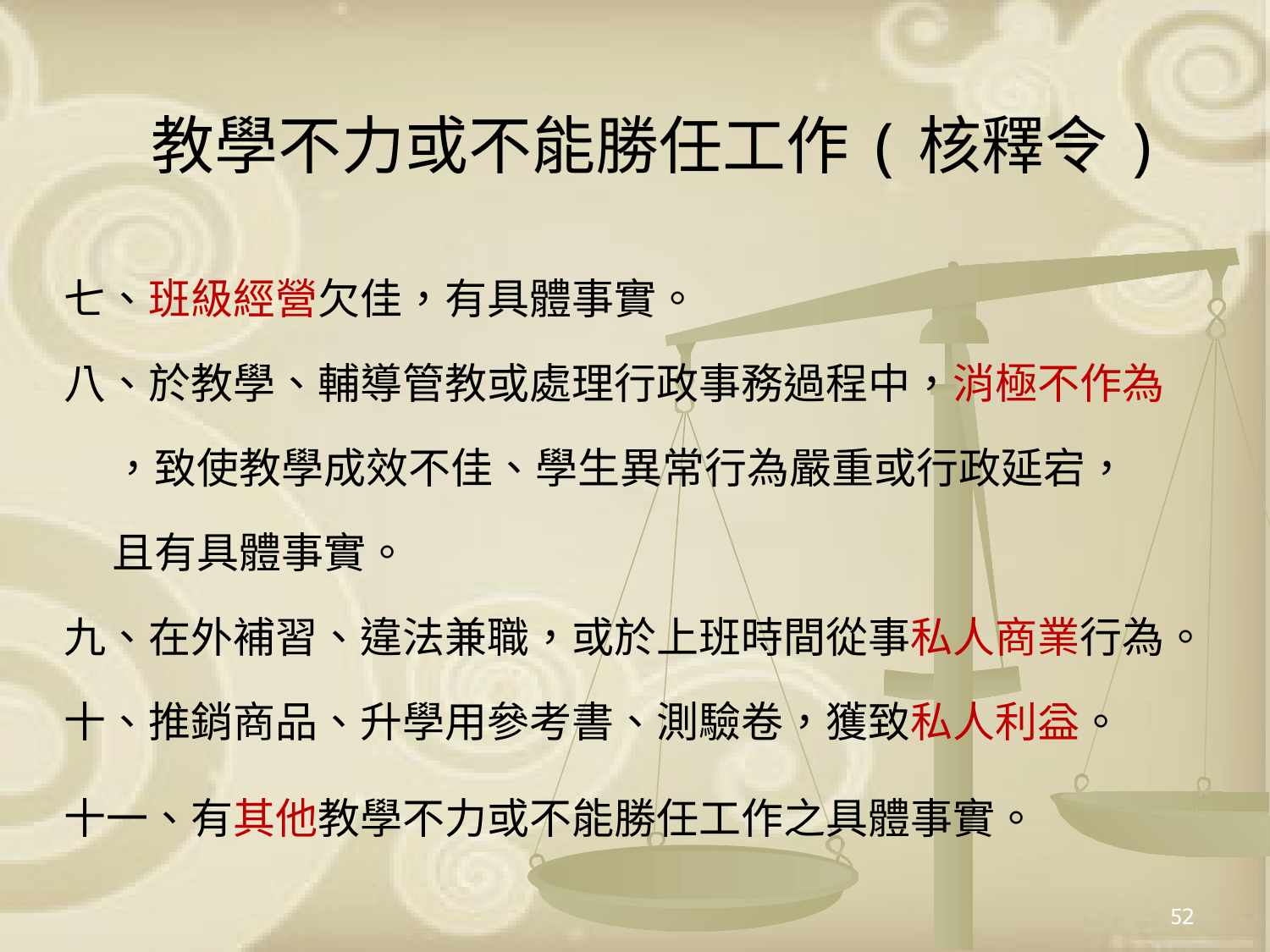

# 教學不力或不能勝任工作(核釋令)
七、班級經營欠佳，有具體事實。
八、於教學、輔導管教或處理行政事務過程中，消極不作為
    ，致使教學成效不佳、學生異常行為嚴重或行政延宕，
    且有具體事實。
九、在外補習、違法兼職，或於上班時間從事私人商業行為。
十、推銷商品、升學用參考書、測驗卷，獲致私人利益。
十一、有其他教學不力或不能勝任工作之具體事實。

52